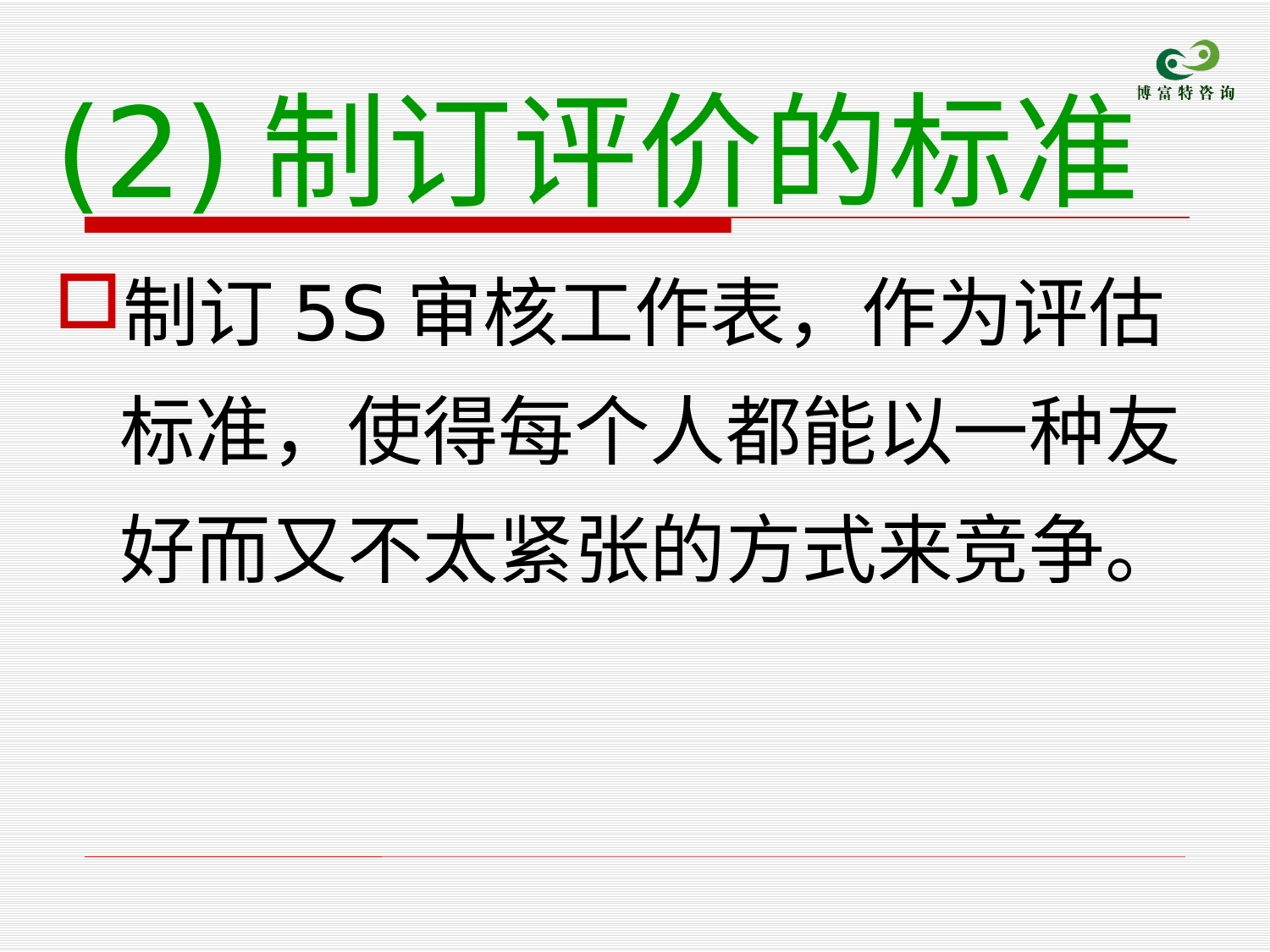

(2)制订评价的标准
制订5S审核工作表，作为评估标准，使得每个人都能以一种友好而又不太紧张的方式来竞争。
436